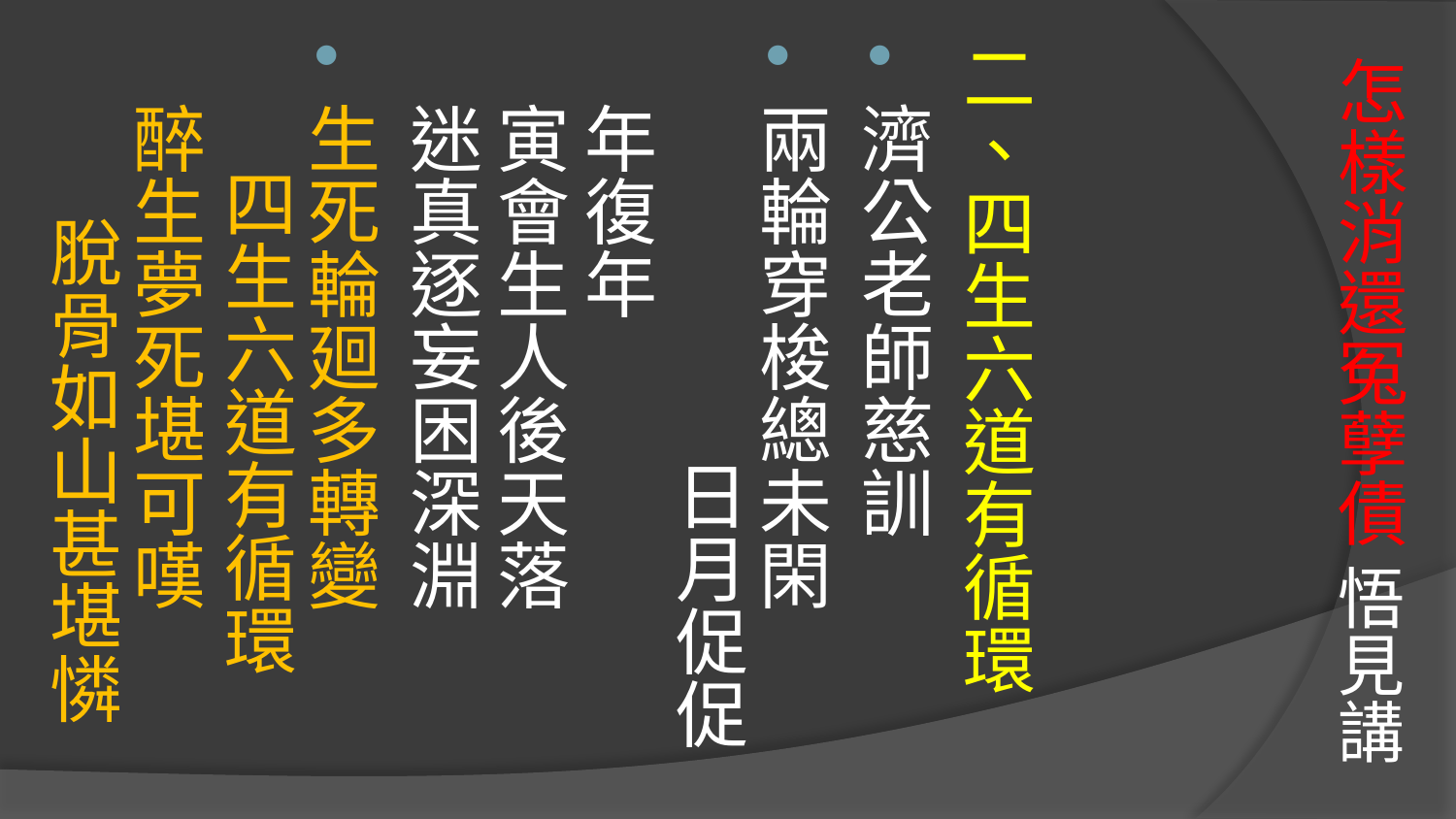

二、四生六道有循環
濟公老師慈訓
兩輪穿梭總未閑                                 日月促促年復年 
寅會生人後天落          迷真逐妄困深淵
生死輪廻多轉變               四生六道有循環 
醉生夢死堪可嘆                  脫骨如山甚堪憐
# 怎樣消還冤孽債 悟見講